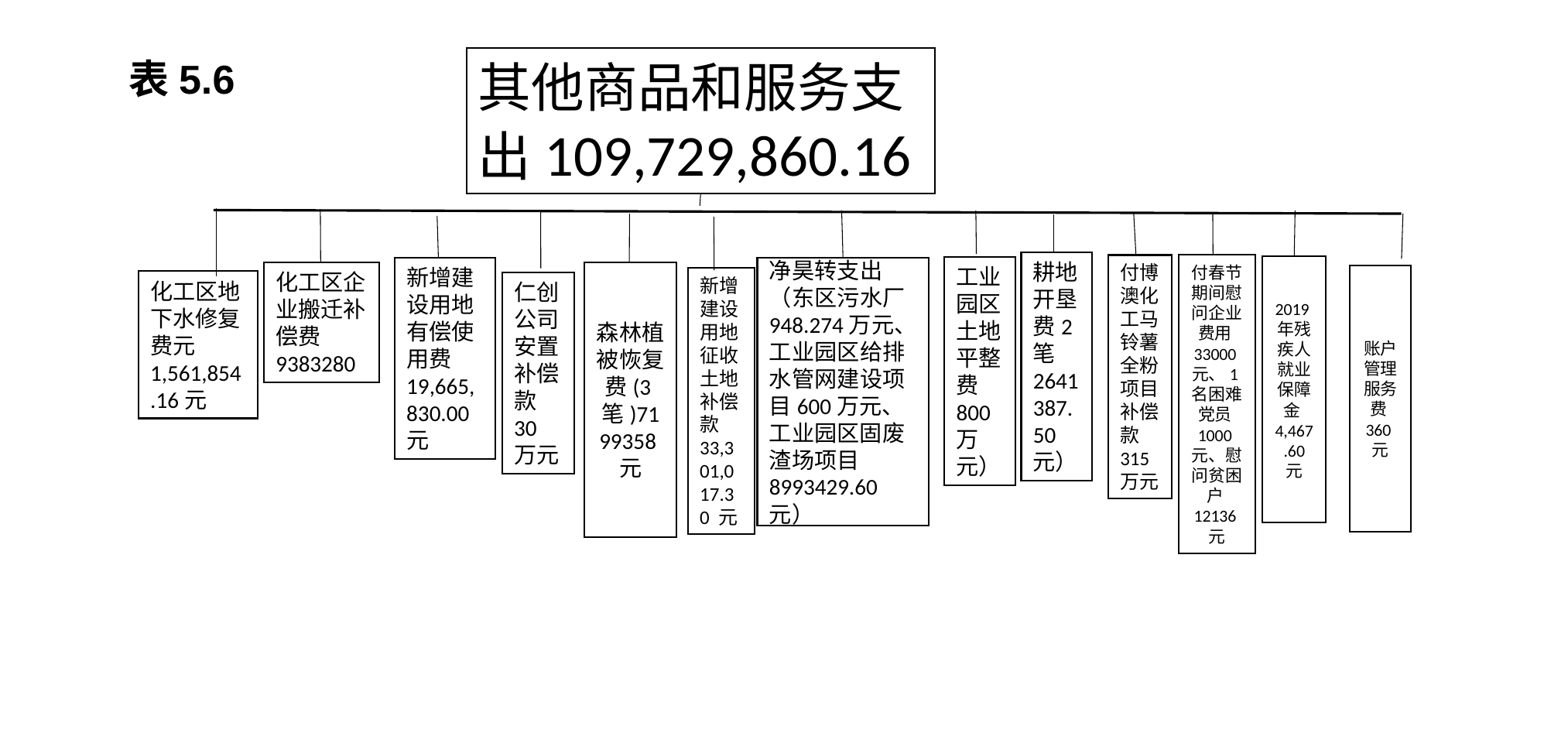

表5.6
其他商品和服务支出109,729,860.16
耕地开垦费2笔2641387.50元）
付春节期间慰问企业费用33000元、1名困难党员1000元、慰问贫困户12136元
付博澳化工马铃薯全粉项目补偿款315万元
2019年残疾人就业保障金4,467.60 元
工业园区土地平整费800万元）
新增建设用地有偿使用费19,665,830.00元
净昊转支出（东区污水厂948.274万元、工业园区给排水管网建设项目600万元、工业园区固废渣场项目8993429.60元）
化工区企业搬迁补偿费9383280
森林植被恢复费(3笔)7199358元
账户管理服务费360元
新增建设用地征收土地补偿款33,301,017.30 元
化工区地下水修复费元1,561,854.16元
仁创公司安置补偿款30万元